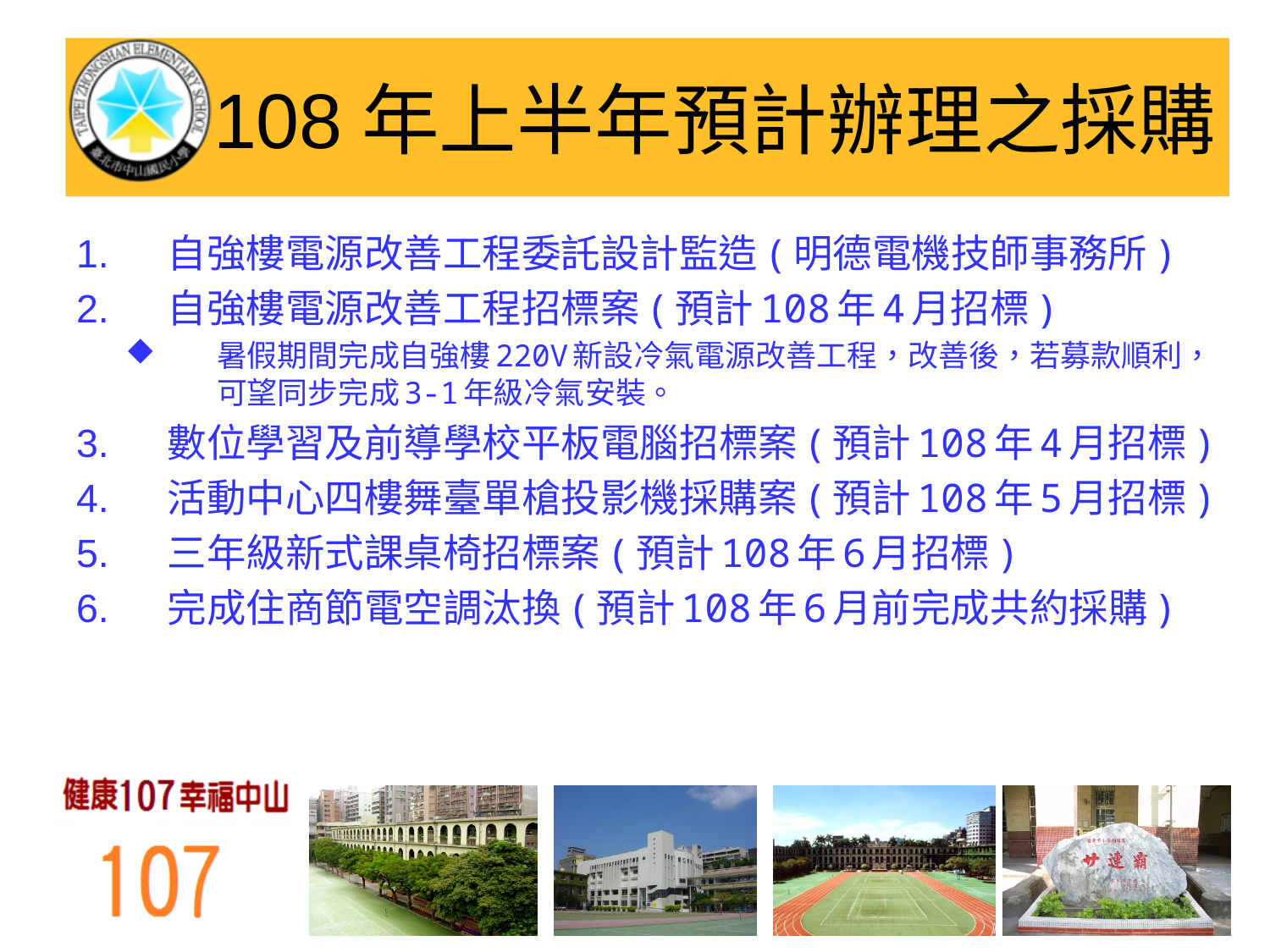

# 108年上半年預計辦理之採購
自強樓電源改善工程委託設計監造(明德電機技師事務所)
自強樓電源改善工程招標案(預計108年4月招標)
暑假期間完成自強樓220V新設冷氣電源改善工程，改善後，若募款順利，可望同步完成3-1年級冷氣安裝。
數位學習及前導學校平板電腦招標案(預計108年4月招標)
活動中心四樓舞臺單槍投影機採購案(預計108年5月招標)
三年級新式課桌椅招標案(預計108年6月招標)
完成住商節電空調汰換(預計108年6月前完成共約採購)